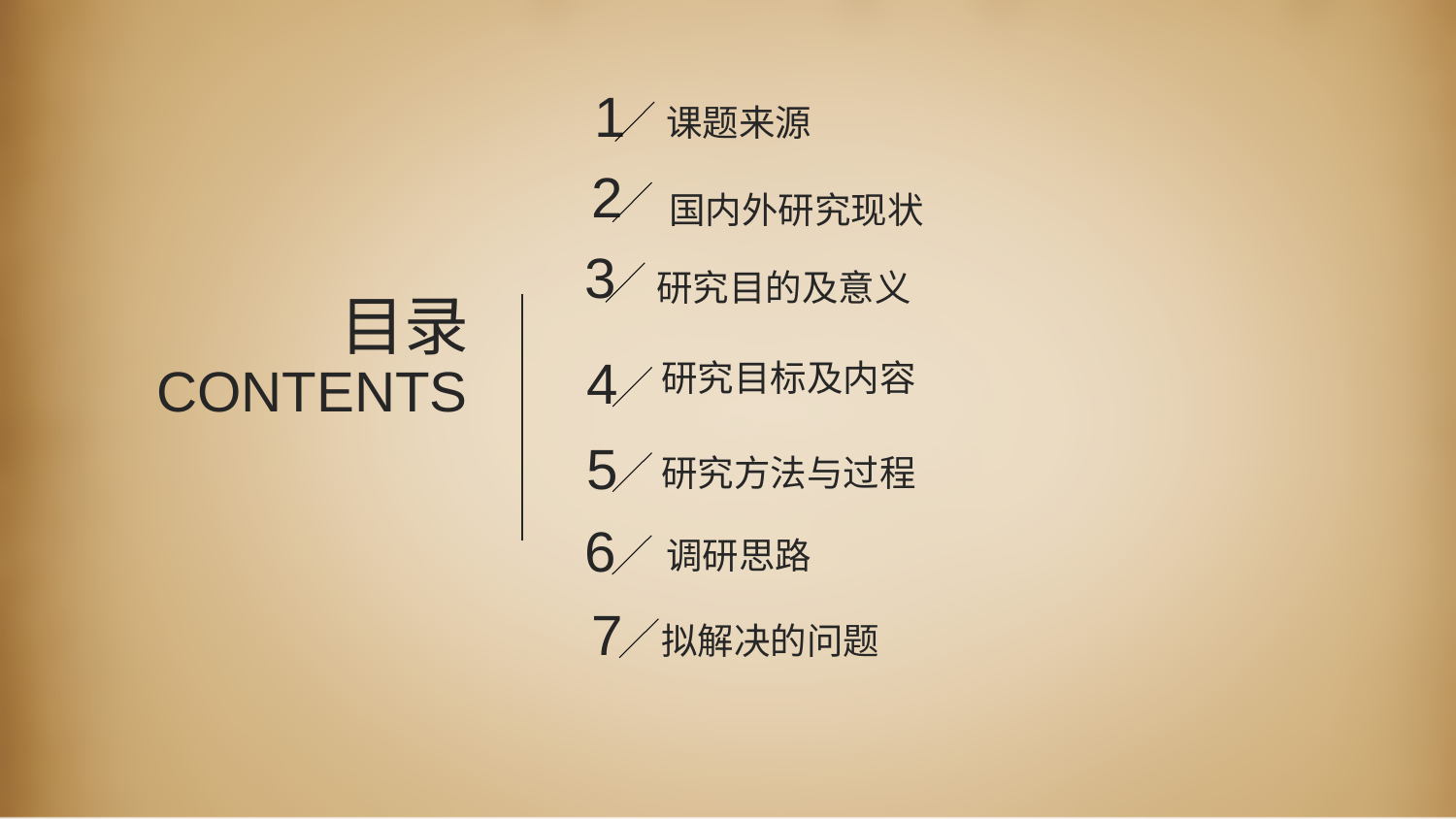

1
课题来源
2
国内外研究现状
3
研究目的及意义
目录
CONTENTS
4
研究目标及内容
5
研究方法与过程
6
调研思路
7
拟解决的问题